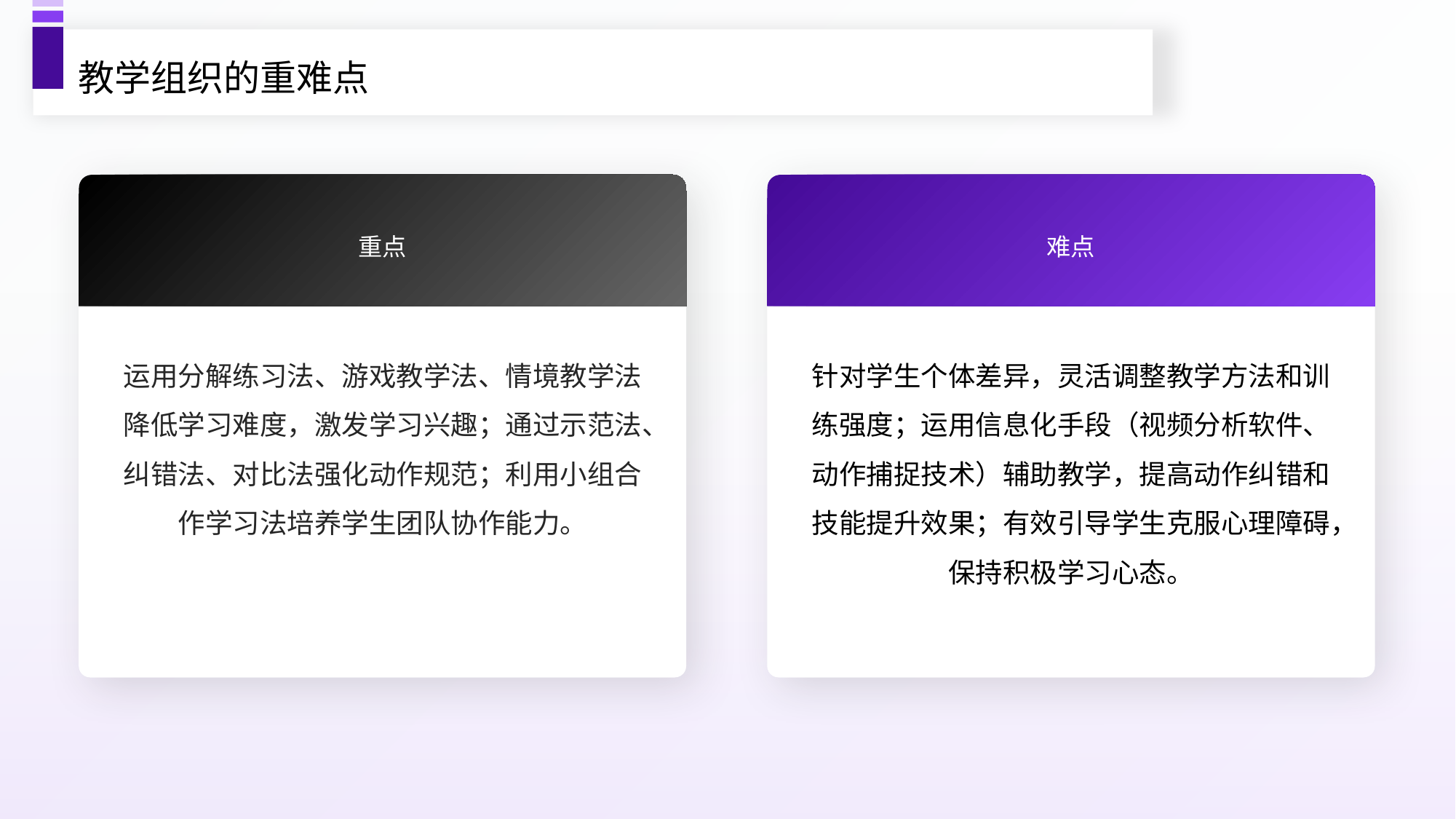

教学组织的重难点

重点
难点
针对学生个体差异，灵活调整教学方法和训练强度；运用信息化手段（视频分析软件、动作捕捉技术）辅助教学，提高动作纠错和技能提升效果；有效引导学生克服心理障碍，保持积极学习心态。
运用分解练习法、游戏教学法、情境教学法降低学习难度，激发学习兴趣；通过示范法、纠错法、对比法强化动作规范；利用小组合作学习法培养学生团队协作能力。